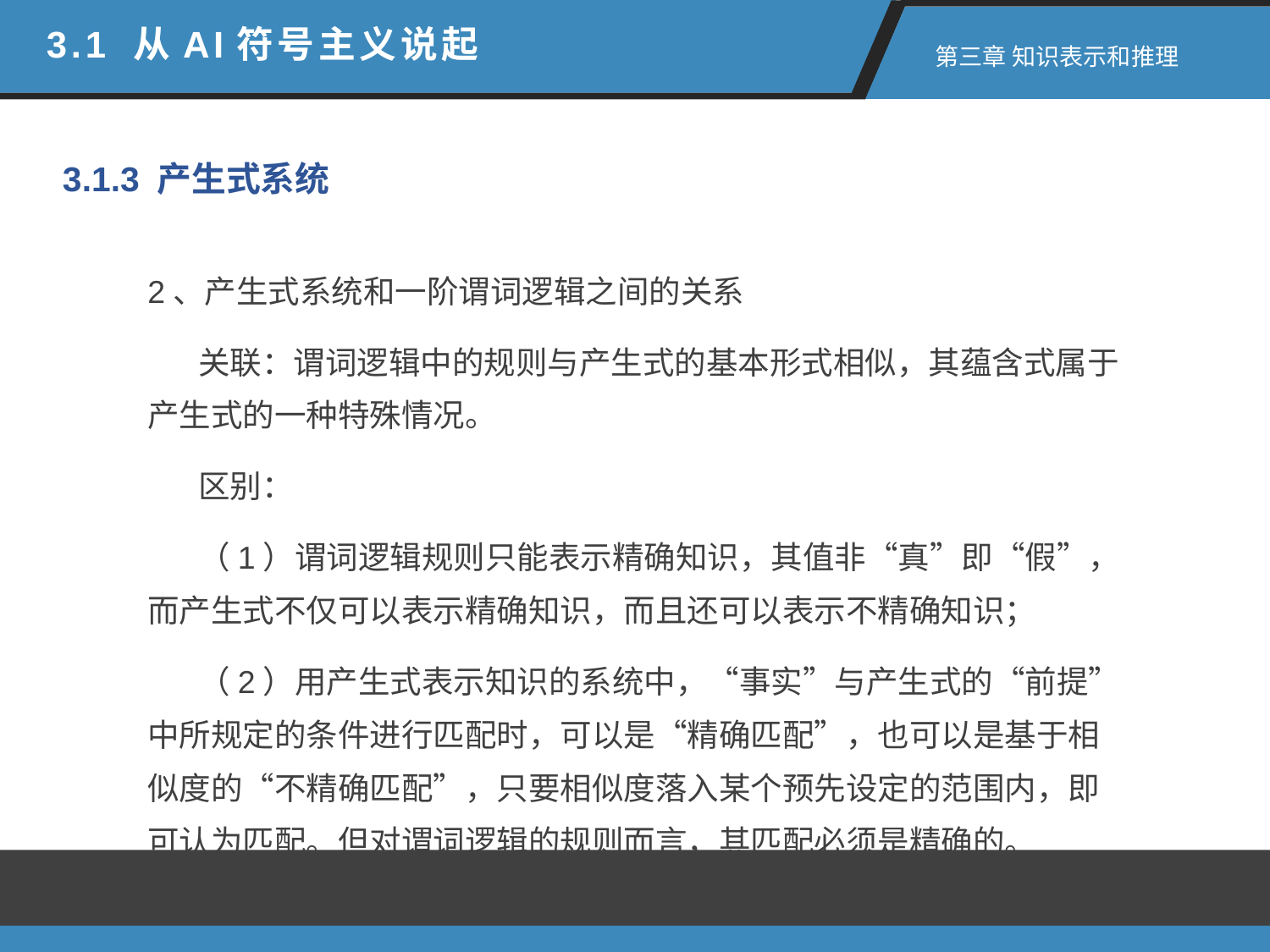

3.1 从AI符号主义说起
  第三章 知识表示和推理
3.1.3 产生式系统
2、产生式系统和一阶谓词逻辑之间的关系
      关联：谓词逻辑中的规则与产生式的基本形式相似，其蕴含式属于产生式的一种特殊情况。
      区别：
      （1）谓词逻辑规则只能表示精确知识，其值非“真”即“假”，而产生式不仅可以表示精确知识，而且还可以表示不精确知识；
      （2）用产生式表示知识的系统中，“事实”与产生式的“前提”中所规定的条件进行匹配时，可以是“精确匹配”，也可以是基于相似度的“不精确匹配”，只要相似度落入某个预先设定的范围内，即可认为匹配。但对谓词逻辑的规则而言，其匹配必须是精确的。